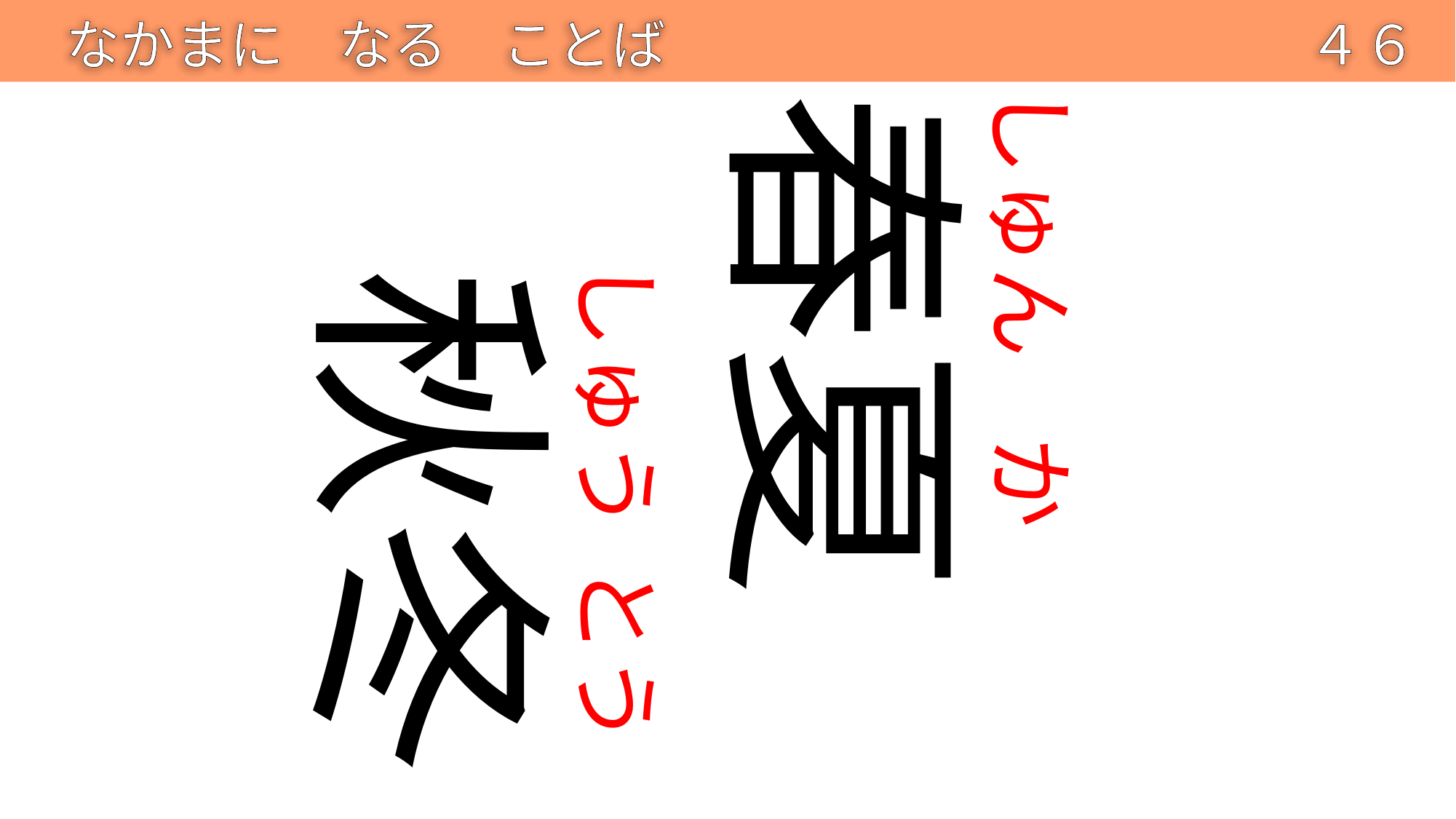

なかまに　なる　ことば
４６
しゅん
春夏
しゅう
秋冬
か
とう